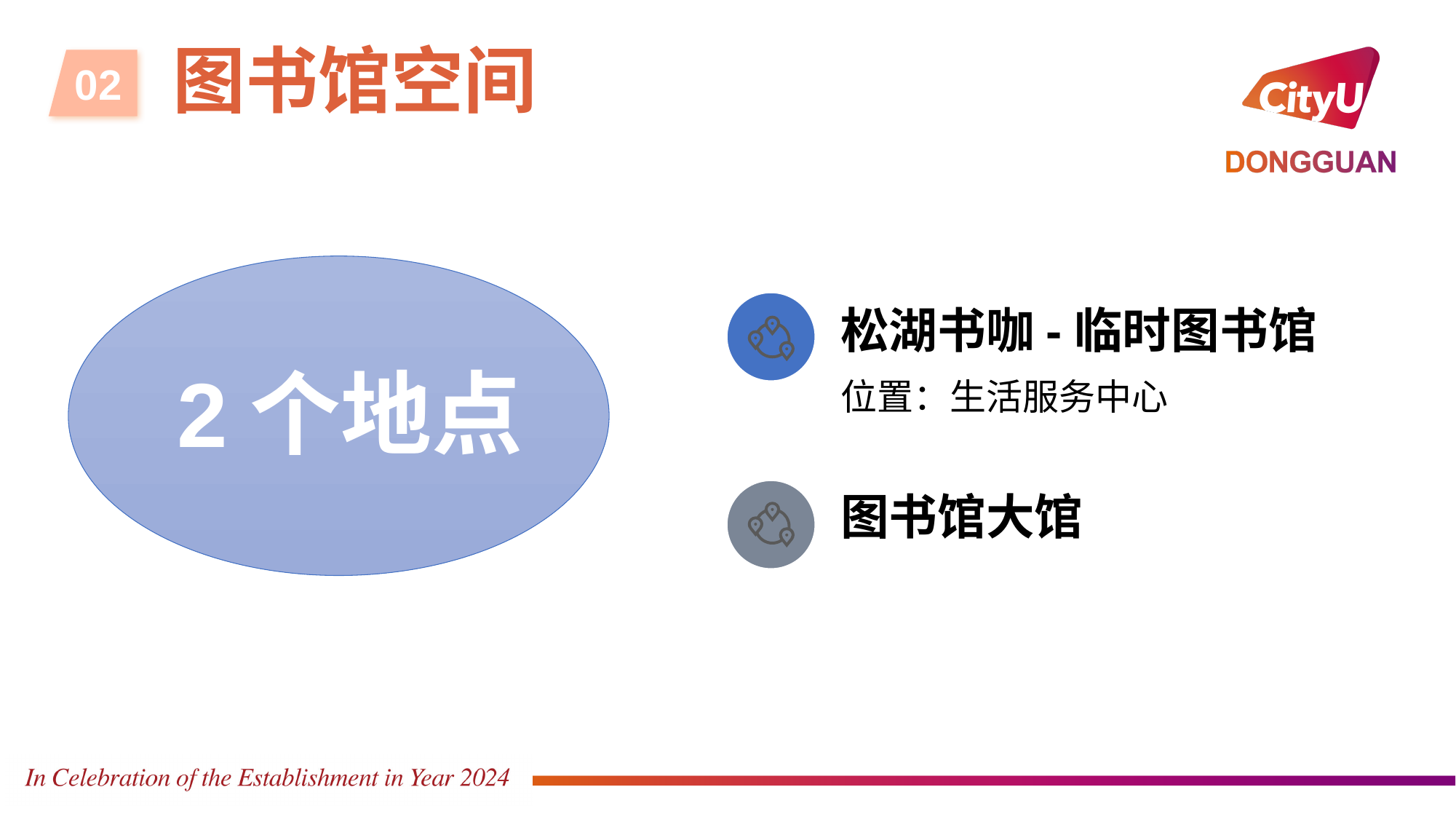

# 图书馆空间
02

图书馆大馆

松湖书咖-临时图书馆

位置：生活服务中心

2个地点